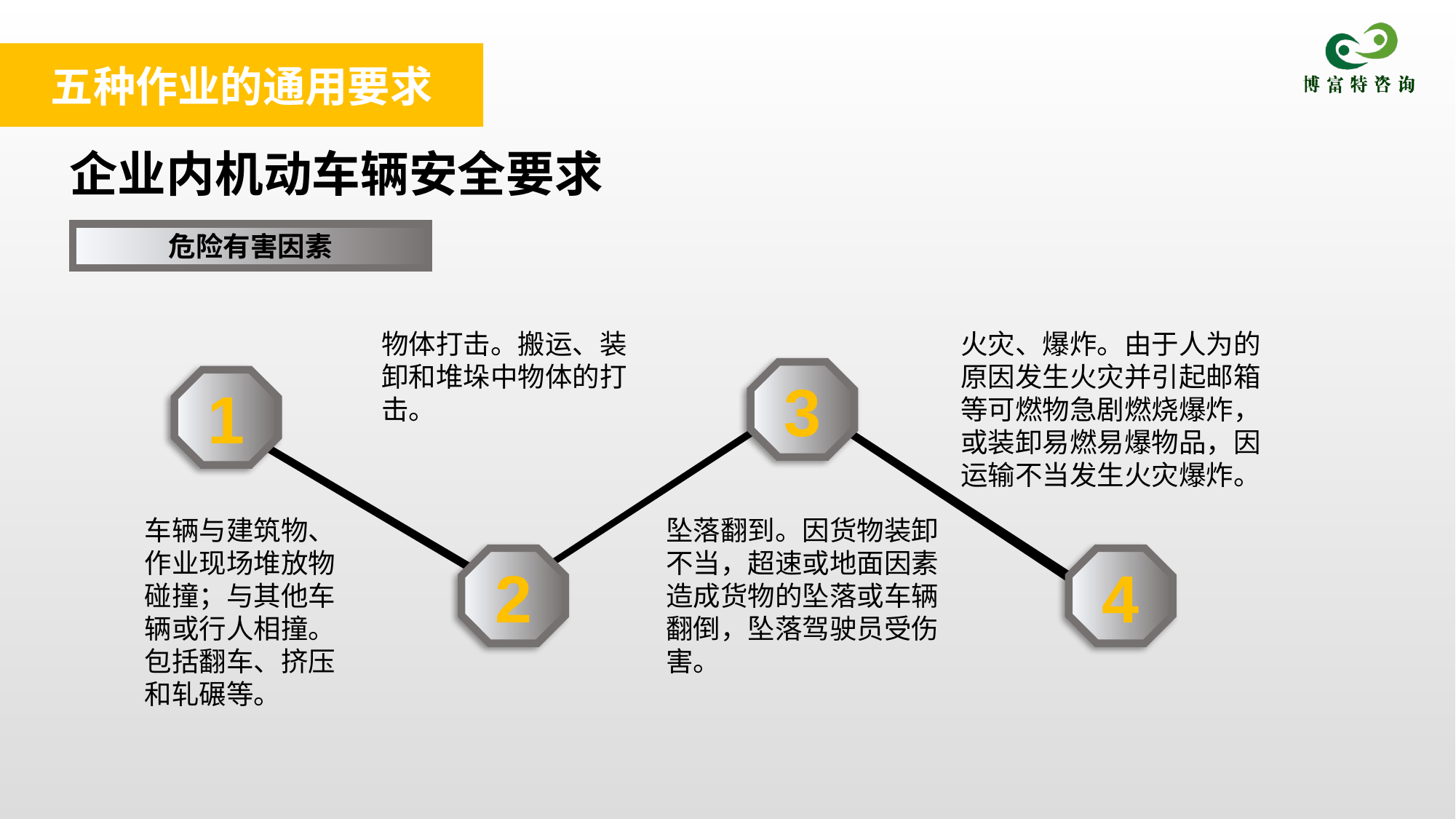

五种作业的通用要求
企业内机动车辆安全要求
危险有害因素
物体打击。搬运、装卸和堆垛中物体的打击。
火灾、爆炸。由于人为的原因发生火灾并引起邮箱等可燃物急剧燃烧爆炸，或装卸易燃易爆物品，因运输不当发生火灾爆炸。
3
1

车辆与建筑物、作业现场堆放物碰撞；与其他车辆或行人相撞。包括翻车、挤压和轧碾等。
坠落翻到。因货物装卸不当，超速或地面因素造成货物的坠落或车辆翻倒，坠落驾驶员受伤害。
2
4